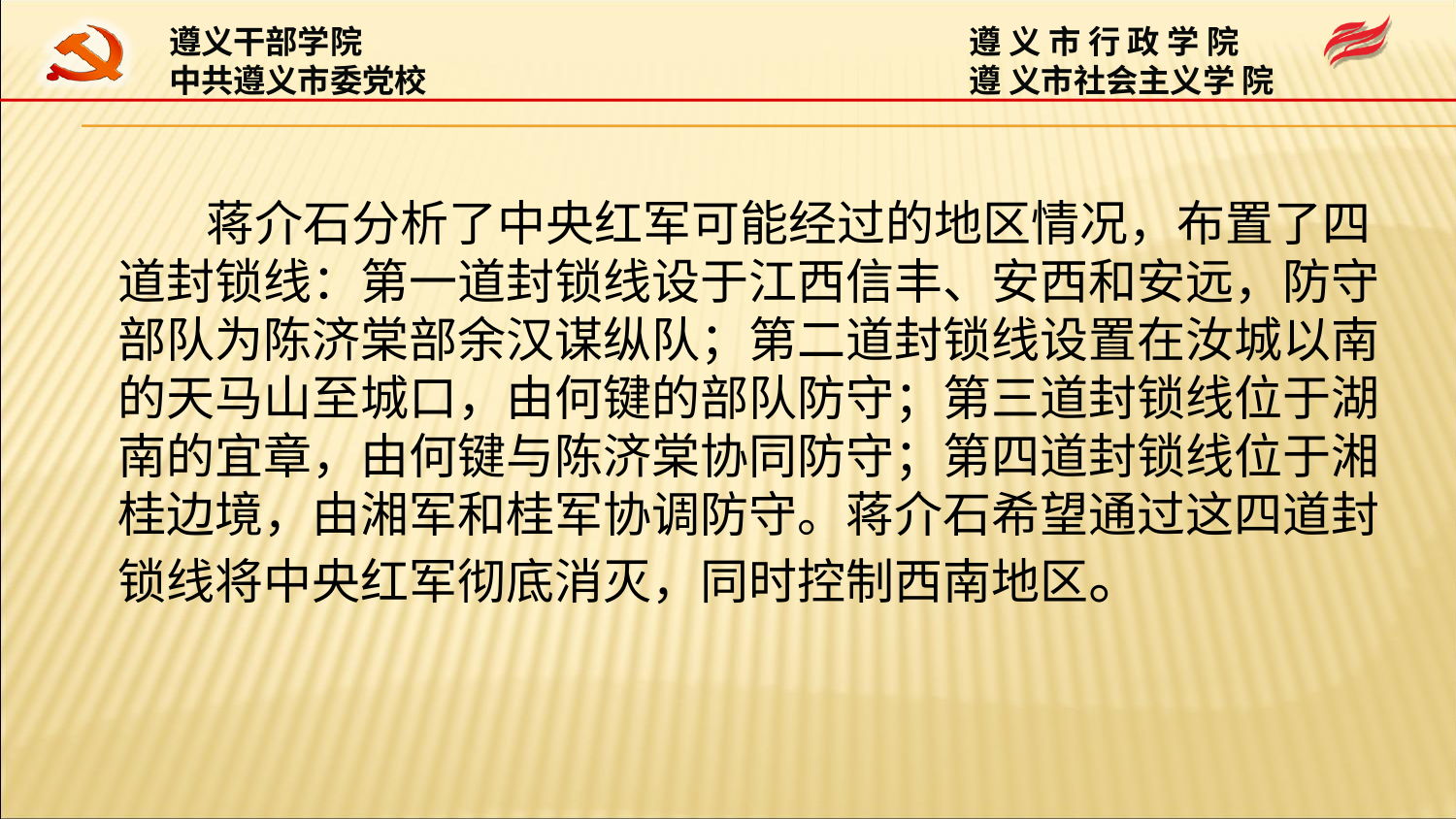

#
            蒋介石分析了中央红军可能经过的地区情况，布置了四道封锁线：第一道封锁线设于江西信丰、安西和安远，防守部队为陈济棠部余汉谋纵队；第二道封锁线设置在汝城以南的天马山至城口，由何键的部队防守；第三道封锁线位于湖南的宜章，由何键与陈济棠协同防守；第四道封锁线位于湘桂边境，由湘军和桂军协调防守。蒋介石希望通过这四道封锁线将中央红军彻底消灭，同时控制西南地区。